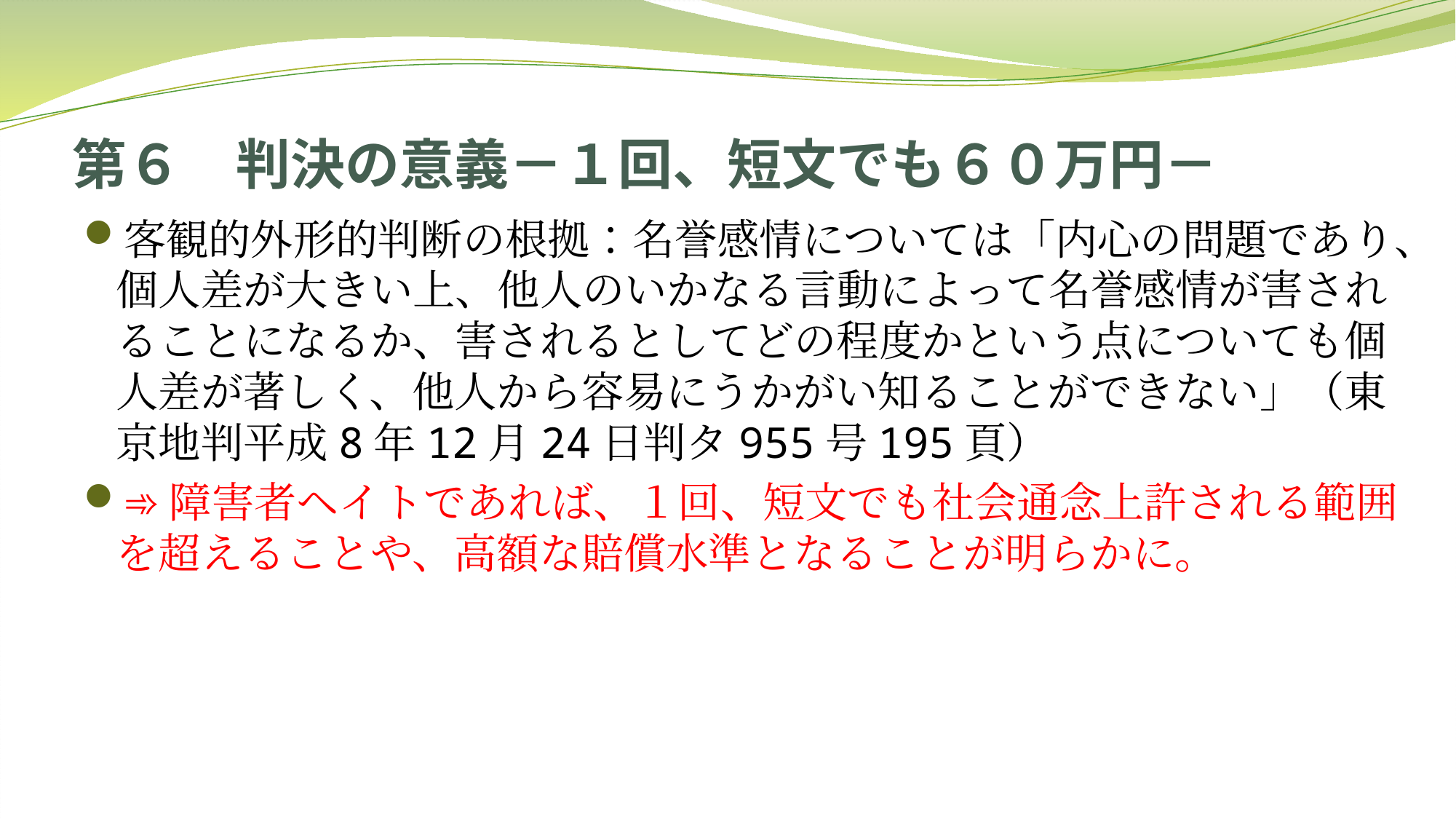

# 第６　判決の意義－１回、短文でも６０万円－
客観的外形的判断の根拠：名誉感情については「内心の問題であり、個人差が大きい上、他人のいかなる言動によって名誉感情が害されることになるか、害されるとしてどの程度かという点についても個人差が著しく、他人から容易にうかがい知ることができない」（東京地判平成8年12月24日判タ955号195頁）
➾障害者ヘイトであれば、１回、短文でも社会通念上許される範囲を超えることや、高額な賠償水準となることが明らかに。